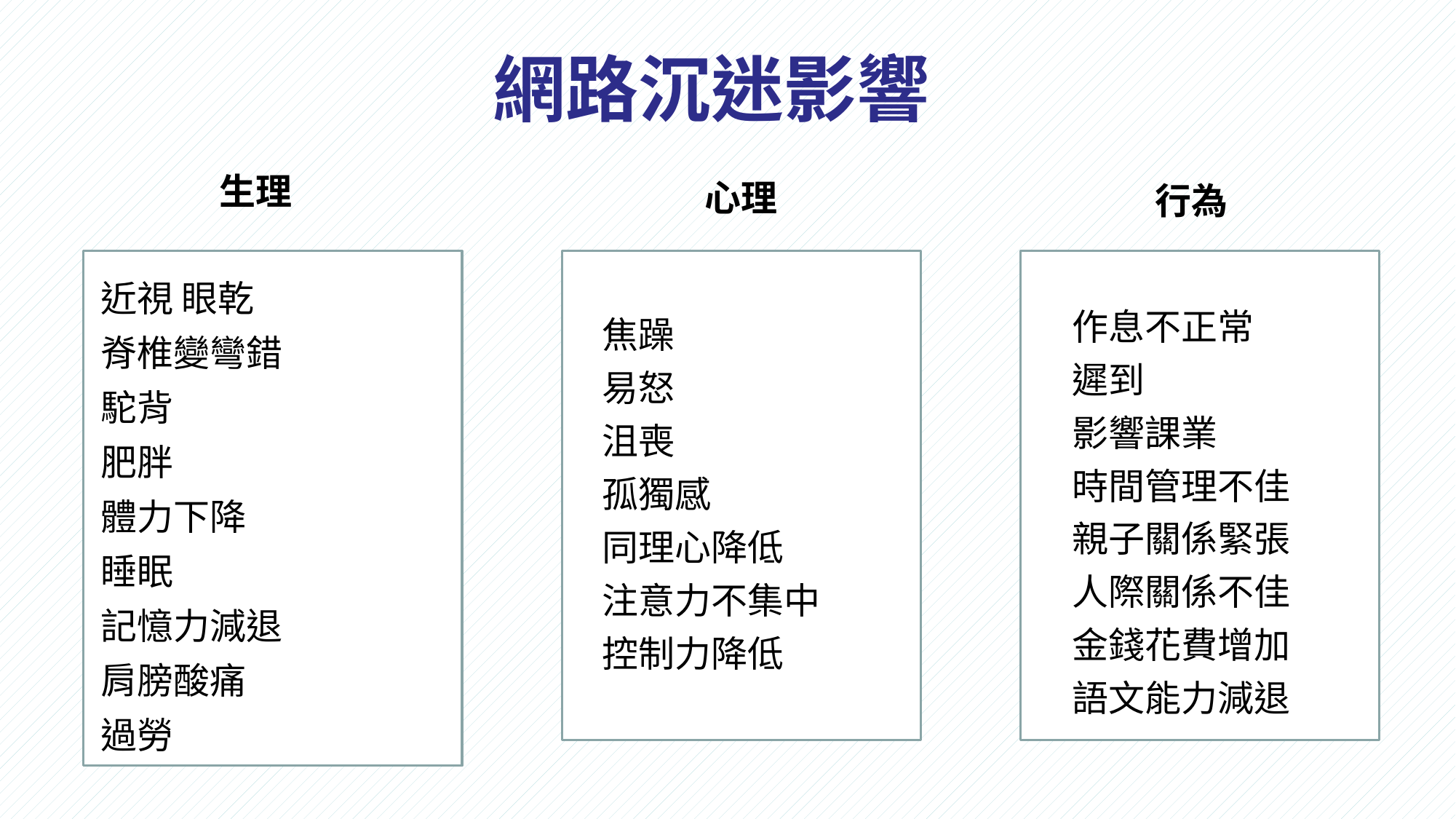

網路沉迷影響
生理
心理
行為
近視. 乾眼.白內障
心裡

近視 眼乾
脊椎變彎錯
駝背
肥胖
體力下降
睡眠
記憶力減退
肩膀酸痛
過勞

作息不正常
遲到
影響課業
時間管理不佳
親子關係緊張
人際關係不佳
金錢花費增加
語文能力減退

焦躁
易怒
沮喪
孤獨感
同理心降低
注意力不集中
控制力降低